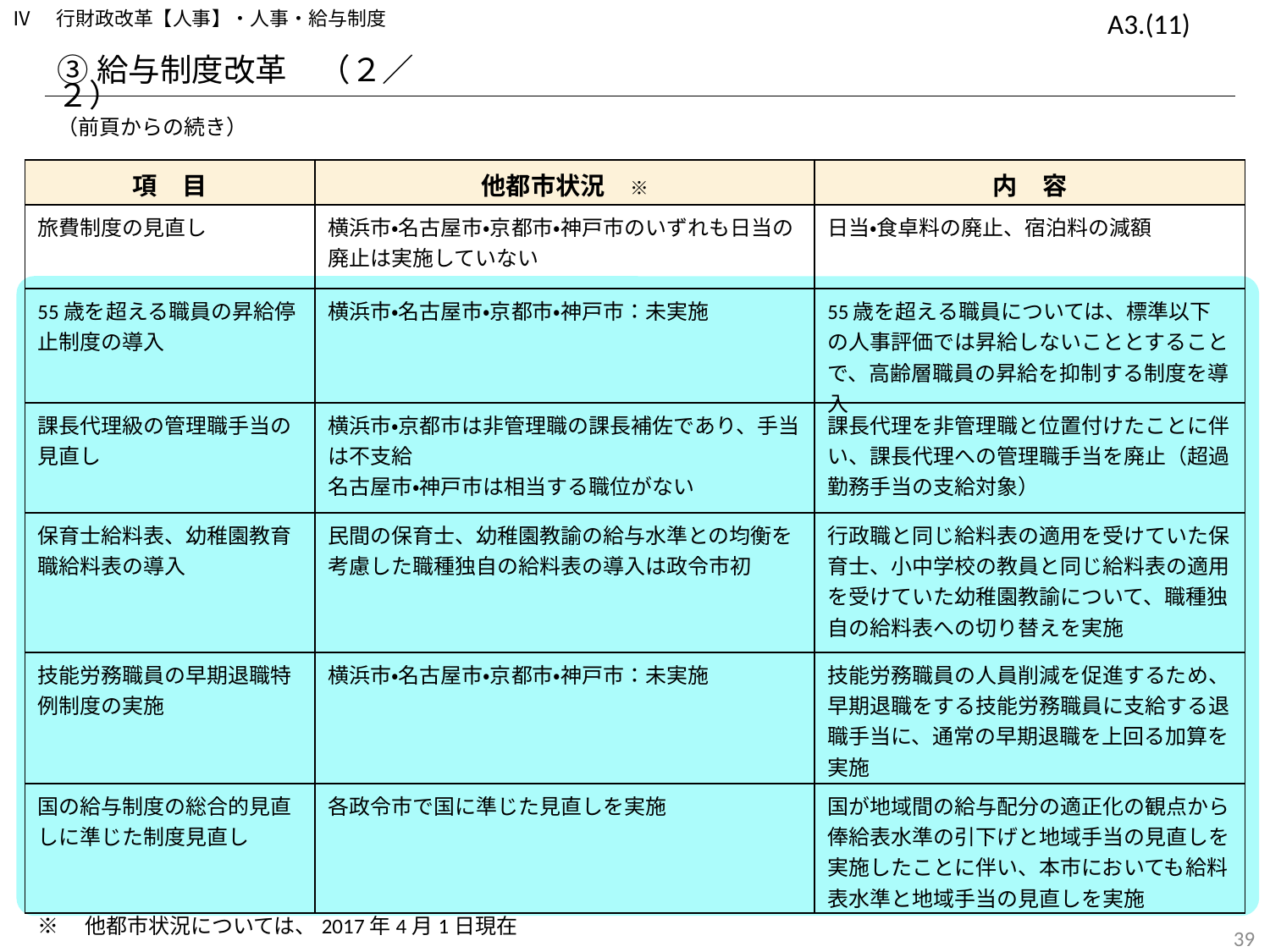

Ⅳ　行財政改革【人事】・人事・給与制度
A3.(11)
③給与制度改革　（２／２）
（前頁からの続き）
| 項　目 | 他都市状況　※ | 内　容 |
| --- | --- | --- |
| 旅費制度の見直し | 横浜市・名古屋市・京都市・神戸市のいずれも日当の廃止は実施していない | 日当・食卓料の廃止、宿泊料の減額 |
| 55歳を超える職員の昇給停止制度の導入 | 横浜市・名古屋市・京都市・神戸市：未実施 | 55歳を超える職員については、標準以下の人事評価では昇給しないこととすることで、高齢層職員の昇給を抑制する制度を導入 |
| 課長代理級の管理職手当の見直し | 横浜市・京都市は非管理職の課長補佐であり、手当は不支給 名古屋市・神戸市は相当する職位がない | 課長代理を非管理職と位置付けたことに伴い、課長代理への管理職手当を廃止（超過勤務手当の支給対象） |
| 保育士給料表、幼稚園教育職給料表の導入 | 民間の保育士、幼稚園教諭の給与水準との均衡を考慮した職種独自の給料表の導入は政令市初 | 行政職と同じ給料表の適用を受けていた保育士、小中学校の教員と同じ給料表の適用を受けていた幼稚園教諭について、職種独自の給料表への切り替えを実施 |
| 技能労務職員の早期退職特例制度の実施 | 横浜市・名古屋市・京都市・神戸市：未実施 | 技能労務職員の人員削減を促進するため、早期退職をする技能労務職員に支給する退職手当に、通常の早期退職を上回る加算を実施 |
| 国の給与制度の総合的見直しに準じた制度見直し | 各政令市で国に準じた見直しを実施 | 国が地域間の給与配分の適正化の観点から俸給表水準の引下げと地域手当の見直しを実施したことに伴い、本市においても給料表水準と地域手当の見直しを実施 |

※　他都市状況については、2017年4月1日現在
39